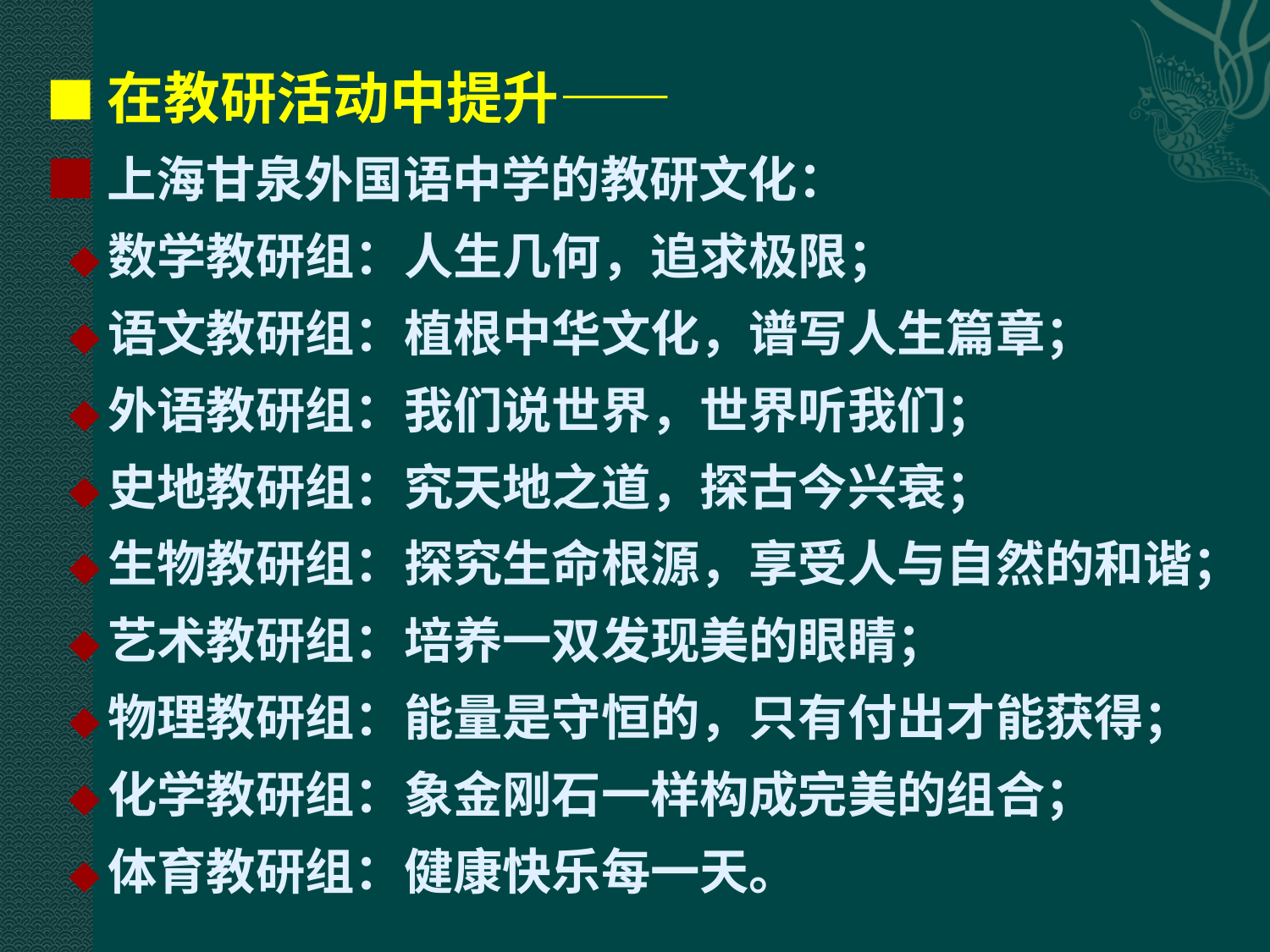

■在教研活动中提升——
   ■上海甘泉外国语中学的教研文化：
     ◆数学教研组：人生几何，追求极限；
     ◆语文教研组：植根中华文化，谱写人生篇章；
     ◆外语教研组：我们说世界，世界听我们；
     ◆史地教研组：究天地之道，探古今兴衰；
     ◆生物教研组：探究生命根源，享受人与自然的和谐；
     ◆艺术教研组：培养一双发现美的眼睛；
     ◆物理教研组：能量是守恒的，只有付出才能获得；
     ◆化学教研组：象金刚石一样构成完美的组合；
     ◆体育教研组：健康快乐每一天。